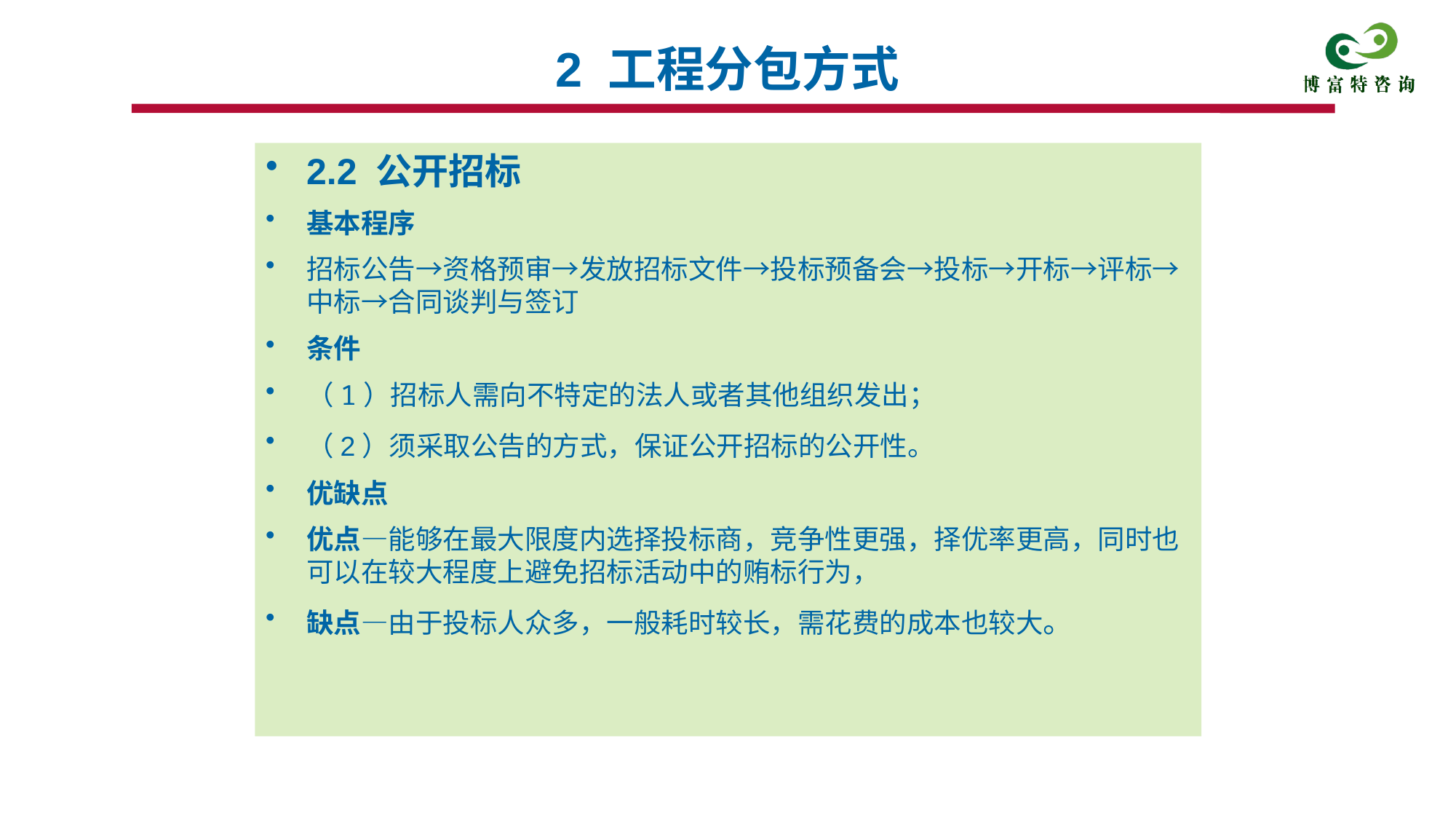

# 2 工程分包方式
2.2 公开招标
基本程序
招标公告→资格预审→发放招标文件→投标预备会→投标→开标→评标→中标→合同谈判与签订
条件
（1）招标人需向不特定的法人或者其他组织发出；
（2）须采取公告的方式，保证公开招标的公开性。
优缺点
优点—能够在最大限度内选择投标商，竞争性更强，择优率更高，同时也可以在较大程度上避免招标活动中的贿标行为，
缺点—由于投标人众多，一般耗时较长，需花费的成本也较大。